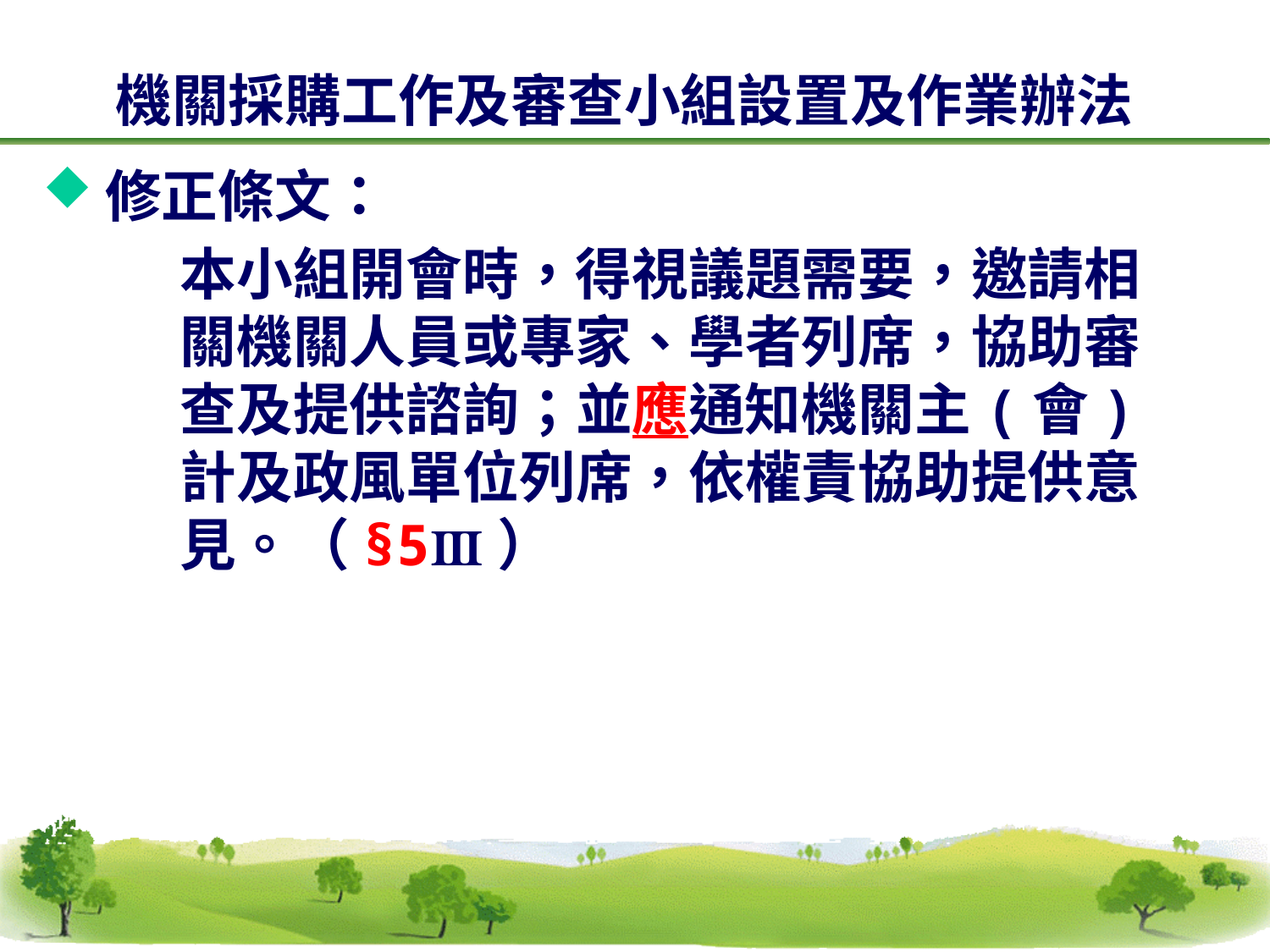

機關採購工作及審查小組設置及作業辦法

修正條文：
本小組開會時，得視議題需要，邀請相關機關人員或專家、學者列席，協助審查及提供諮詢；並應通知機關主(會)計及政風單位列席，依權責協助提供意見。（§5Ⅲ）